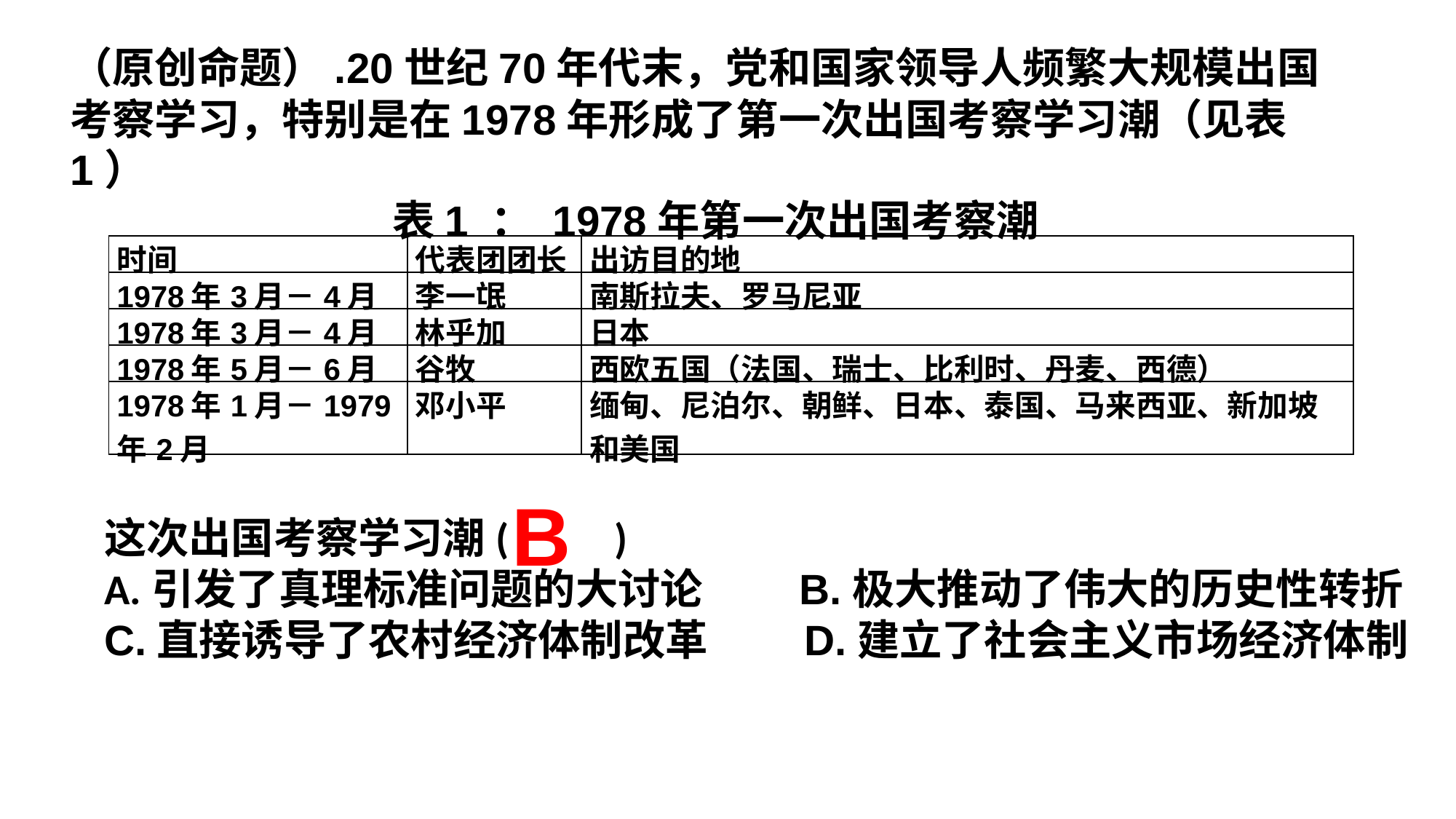

（原创命题）.20世纪70年代末，党和国家领导人频繁大规模出国考察学习，特别是在1978年形成了第一次出国考察学习潮（见表1）表1 ： 1978年第一次出国考察潮
| 时间 | 代表团团长 | 出访目的地 |
| --- | --- | --- |
| 1978年3月－4月 | 李一氓 | 南斯拉夫、罗马尼亚 |
| 1978年3月－4月 | 林乎加 | 日本 |
| 1978年5月－6月 | 谷牧 | 西欧五国（法国、瑞士、比利时、丹麦、西德） |
| 1978年1月－1979年2月 | 邓小平 | 缅甸、尼泊尔、朝鲜、日本、泰国、马来西亚、新加坡和美国 |
B
这次出国考察学习潮(　　)A.引发了真理标准问题的大讨论         B.极大推动了伟大的历史性转折
C.直接诱导了农村经济体制改革         D.建立了社会主义市场经济体制